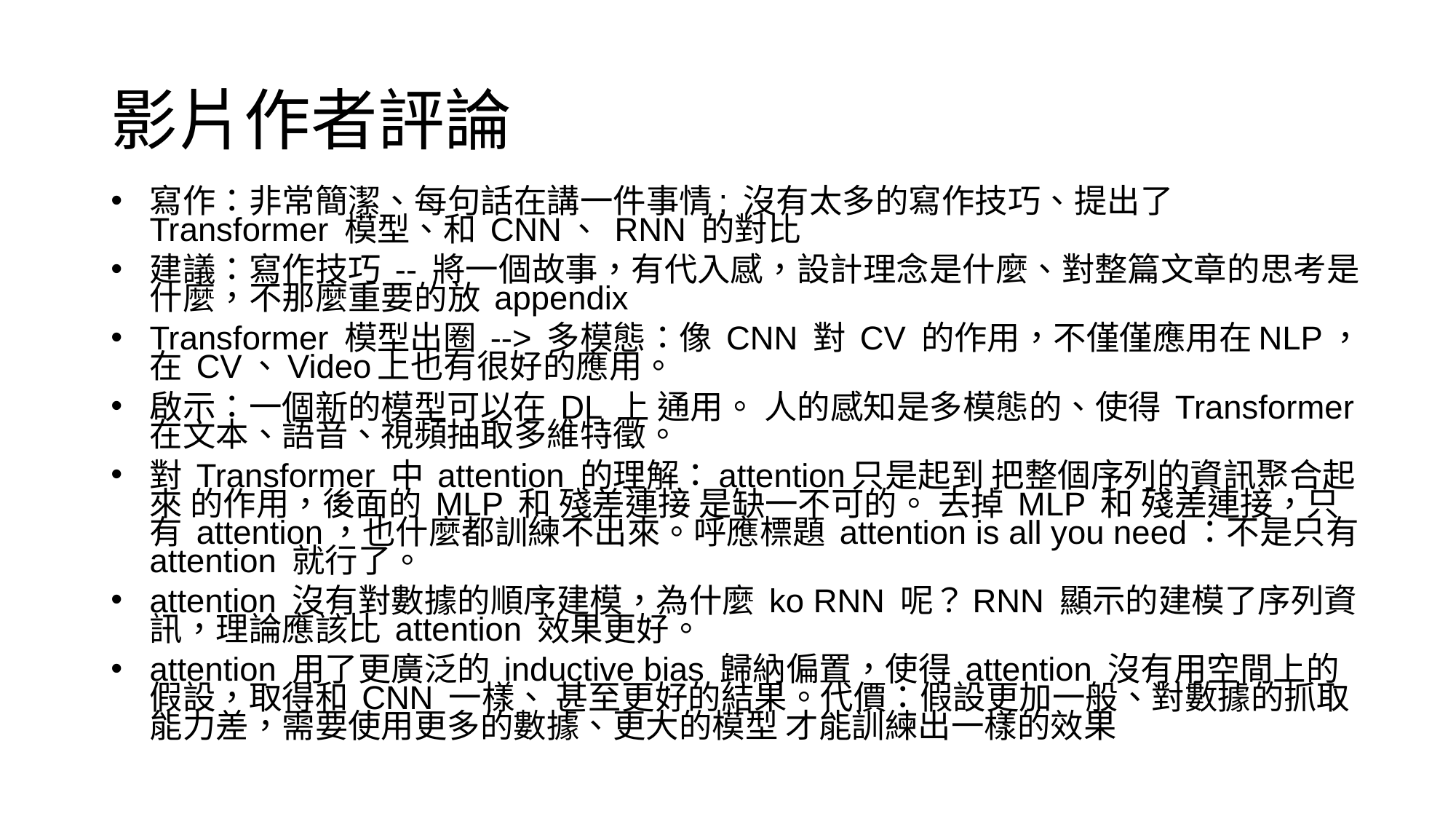

# 影片作者評論
寫作：非常簡潔、每句話在講一件事情; 沒有太多的寫作技巧、提出了 Transformer 模型、和 CNN、 RNN 的對比
建議：寫作技巧 -- 將一個故事，有代入感，設計理念是什麼、對整篇文章的思考是什麼，不那麼重要的放 appendix
Transformer 模型出圈 --> 多模態：像 CNN 對 CV 的作用，不僅僅應用在NLP，在 CV、Video上也有很好的應用。
啟示：一個新的模型可以在 DL 上 通用。 人的感知是多模態的、使得 Transformer 在文本、語音、視頻抽取多維特徵。
對 Transformer 中 attention 的理解：attention只是起到 把整個序列的資訊聚合起來 的作用，後面的 MLP 和 殘差連接 是缺一不可的。 去掉 MLP 和 殘差連接，只有 attention，也什麼都訓練不出來。呼應標題 attention is all you need：不是只有 attention 就行了。
attention 沒有對數據的順序建模，為什麼 ko RNN 呢？RNN 顯示的建模了序列資訊，理論應該比 attention 效果更好。
attention 用了更廣泛的 inductive bias 歸納偏置，使得 attention 沒有用空間上的假設，取得和 CNN 一樣、 甚至更好的結果。代價：假設更加一般、對數據的抓取能力差，需要使用更多的數據、更大的模型 才能訓練出一樣的效果